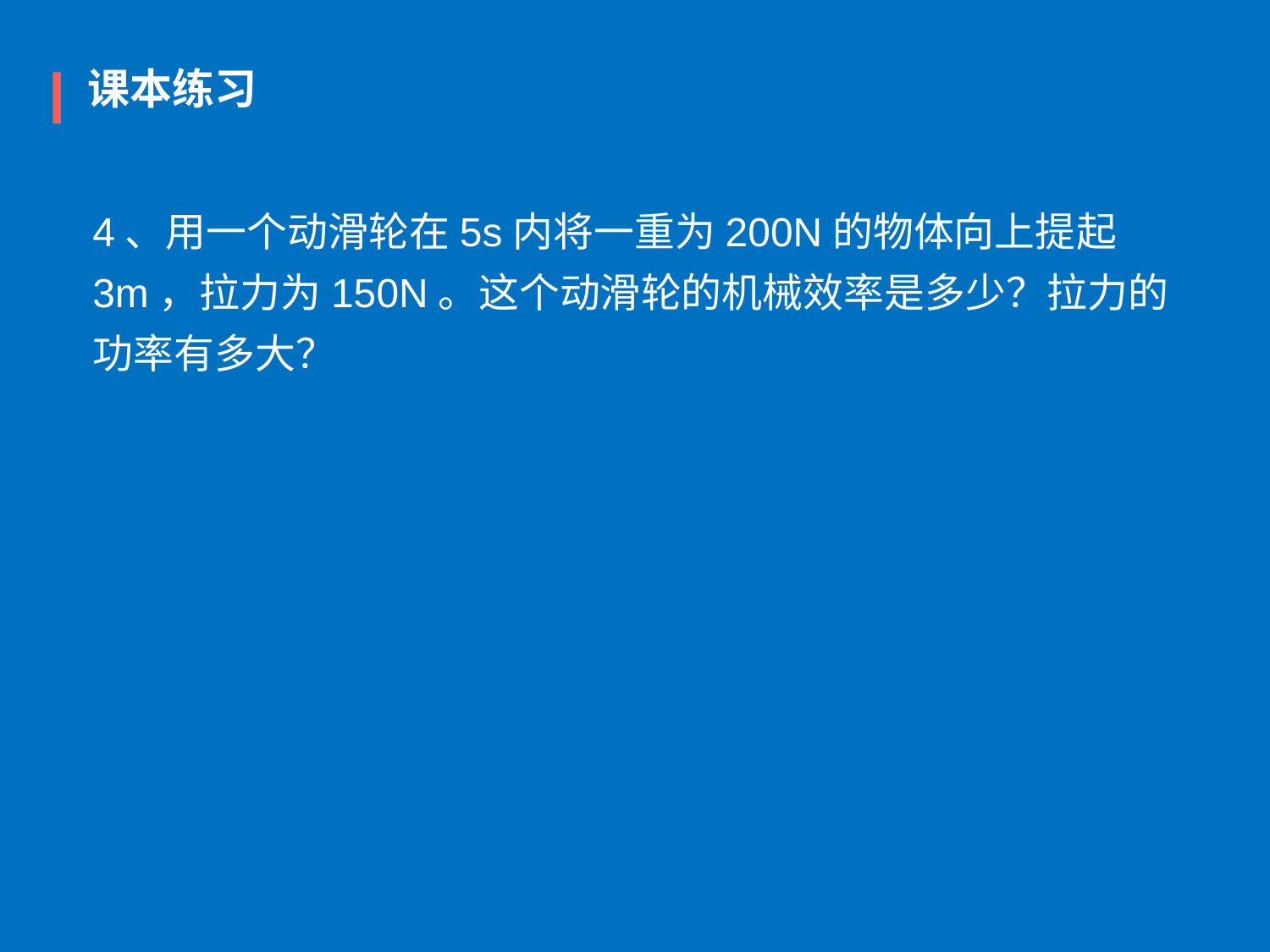

课本练习

4、用一个动滑轮在5s内将一重为200N的物体向上提起3m，拉力为150N。这个动滑轮的机械效率是多少？拉力的功率有多大？